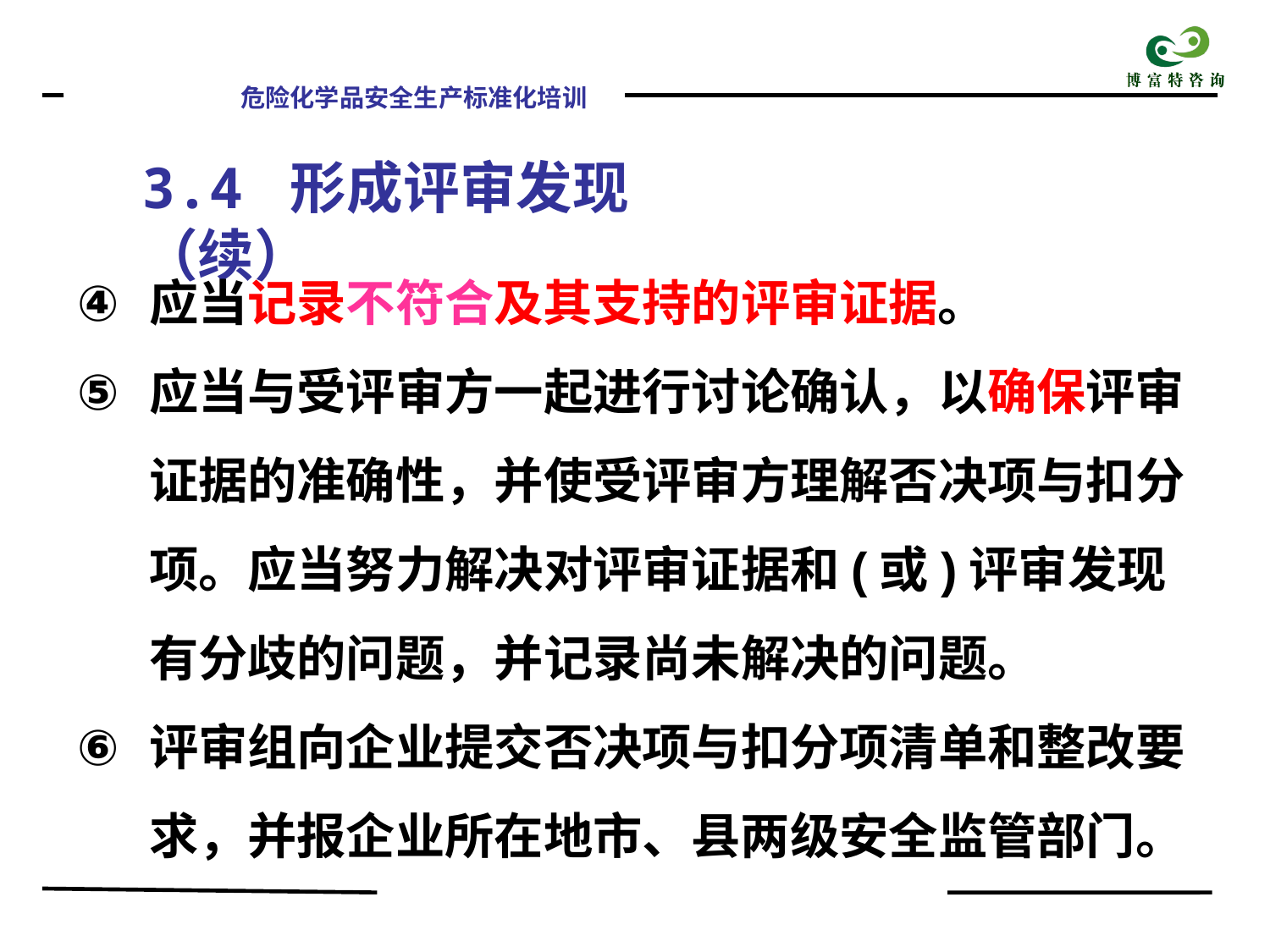

3.4 形成评审发现（续）
应当记录不符合及其支持的评审证据。
应当与受评审方一起进行讨论确认，以确保评审证据的准确性，并使受评审方理解否决项与扣分项。应当努力解决对评审证据和(或)评审发现有分歧的问题，并记录尚未解决的问题。
评审组向企业提交否决项与扣分项清单和整改要求，并报企业所在地市、县两级安全监管部门。